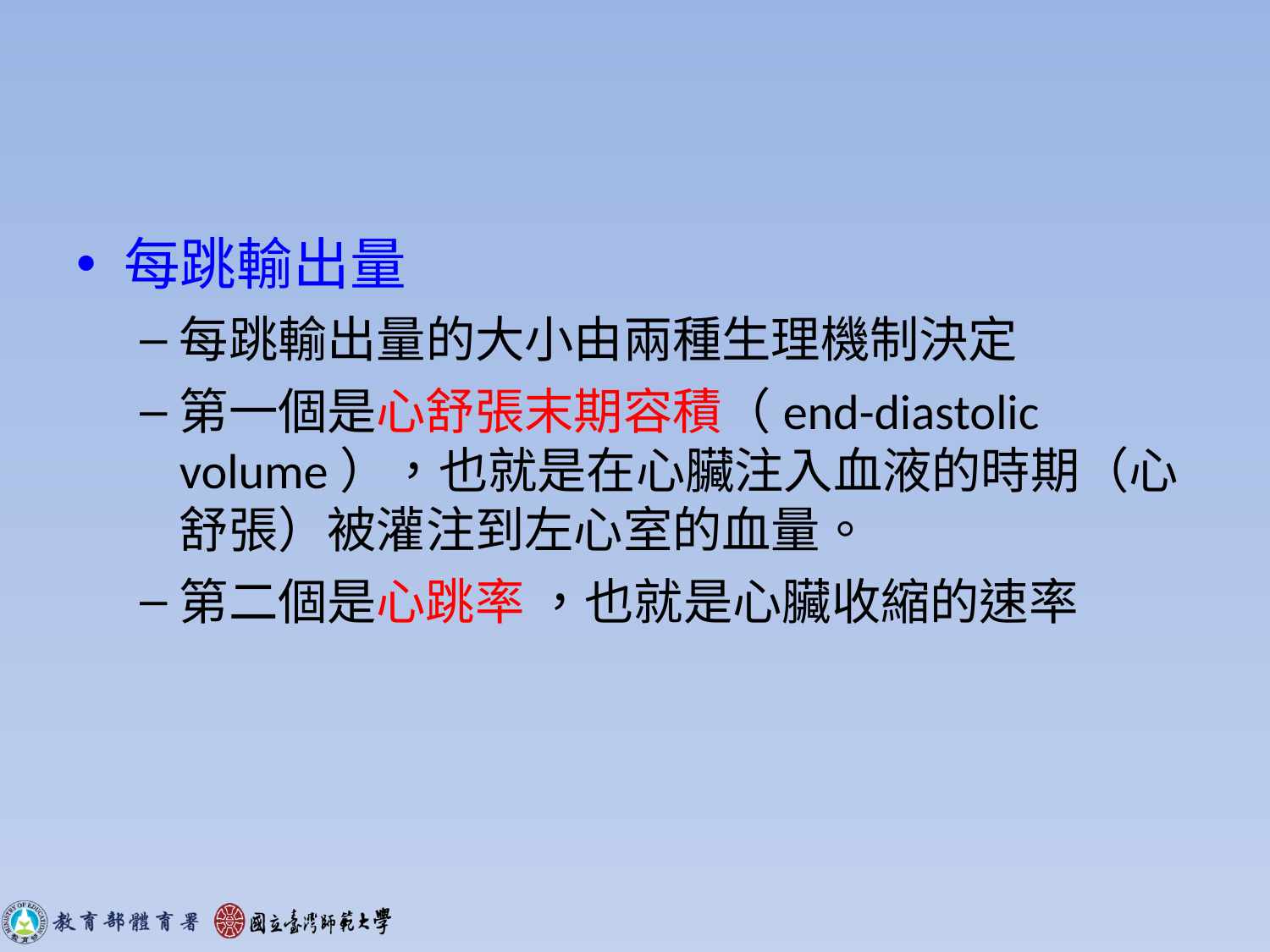

#
每跳輸出量
每跳輸出量的大小由兩種生理機制決定
第一個是心舒張末期容積（end-diastolic volume），也就是在心臟注入血液的時期（心舒張）被灌注到左心室的血量。
第二個是心跳率 ，也就是心臟收縮的速率